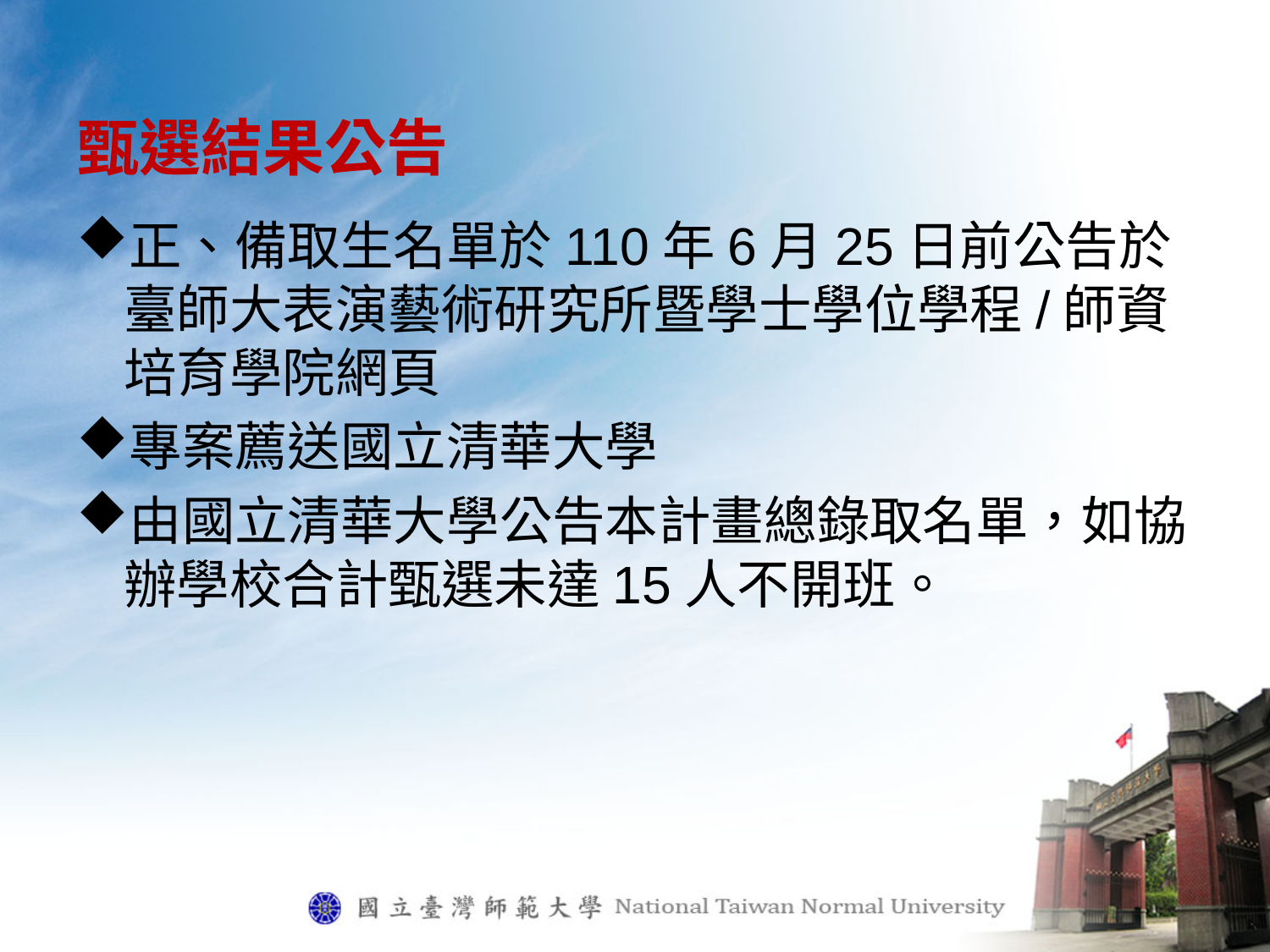

# 甄選結果公告
正、備取生名單於110年6月25日前公告於臺師大表演藝術研究所暨學士學位學程/師資培育學院網頁
專案薦送國立清華大學
由國立清華大學公告本計畫總錄取名單，如協辦學校合計甄選未達15人不開班。